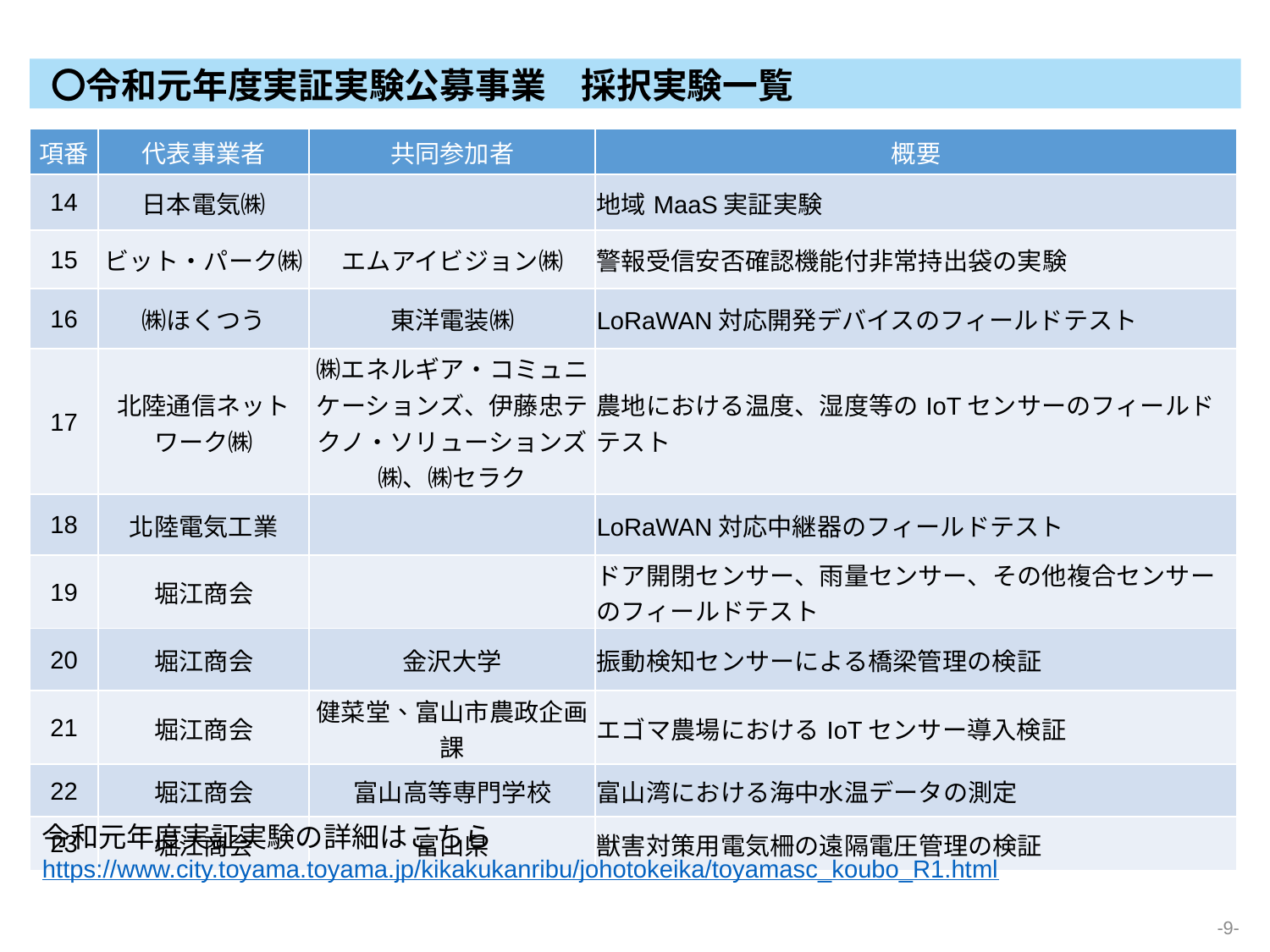

〇令和元年度実証実験公募事業　採択実験一覧

| 項番 | 代表事業者 | 共同参加者 | 概要 |
| --- | --- | --- | --- |
| 14 | 日本電気㈱ |  | 地域MaaS実証実験 |
| 15 | ビット・パーク㈱ | エムアイビジョン㈱ | 警報受信安否確認機能付非常持出袋の実験 |
| 16 | ㈱ほくつう | 東洋電装㈱ | LoRaWAN対応開発デバイスのフィールドテスト |
| 17 | 北陸通信ネットワーク㈱ | ㈱エネルギア・コミュニケーションズ、伊藤忠テクノ・ソリューションズ㈱、㈱セラク | 農地における温度、湿度等のIoTセンサーのフィールドテスト |
| 18 | 北陸電気工業 |  | LoRaWAN対応中継器のフィールドテスト |
| 19 | 堀江商会 |  | ドア開閉センサー、雨量センサー、その他複合センサーのフィールドテスト |
| 20 | 堀江商会 | 金沢大学 | 振動検知センサーによる橋梁管理の検証 |
| 21 | 堀江商会 | 健菜堂、富山市農政企画課 | エゴマ農場におけるIoTセンサー導入検証 |
| 22 | 堀江商会 | 富山高等専門学校 | 富山湾における海中水温データの測定 |
| 23 | 堀江商会 | 富山県 | 獣害対策用電気柵の遠隔電圧管理の検証 |
令和元年度実証実験の詳細はこちら
https://www.city.toyama.toyama.jp/kikakukanribu/johotokeika/toyamasc_koubo_R1.html
‐9‐